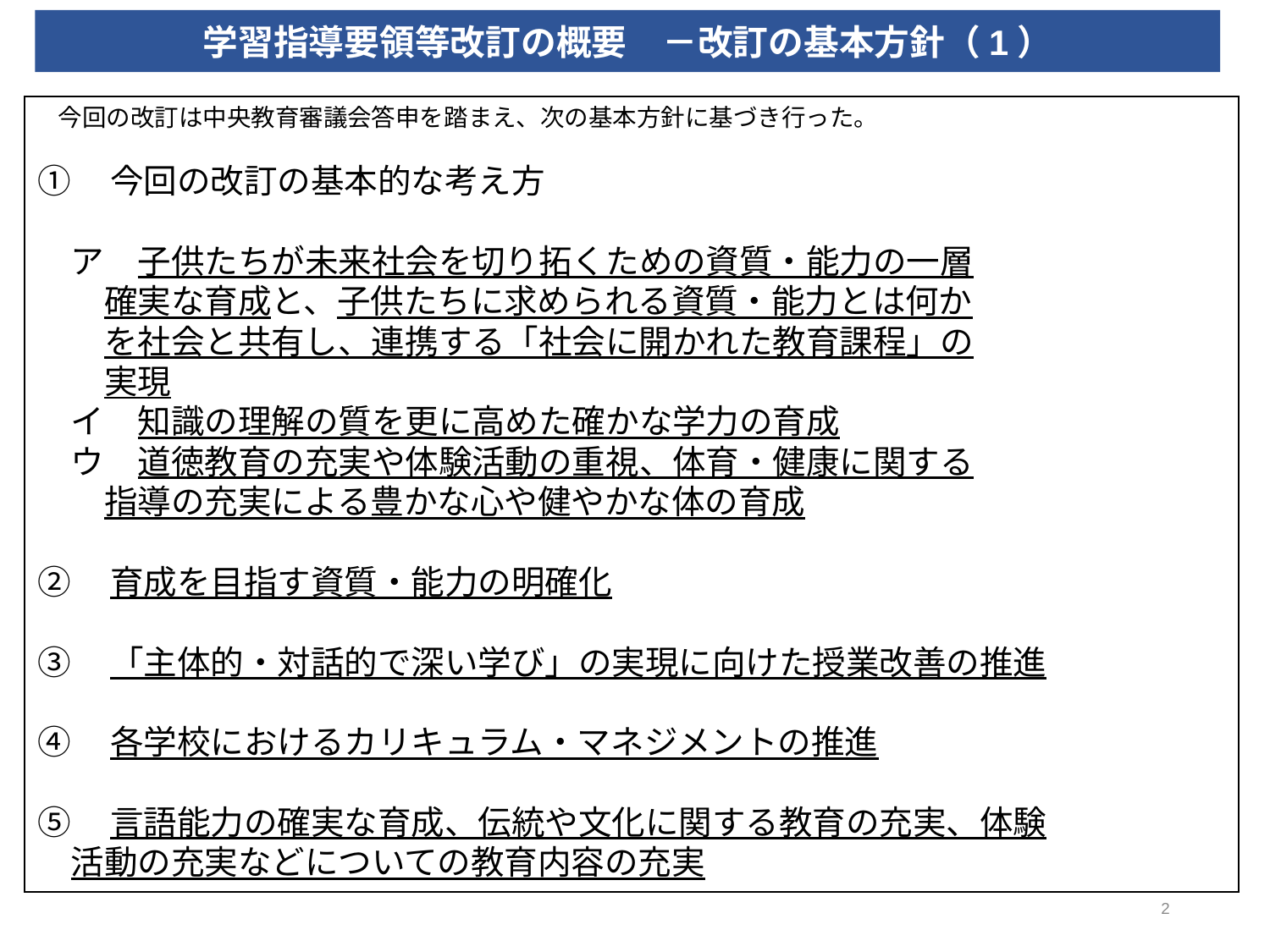

学習指導要領等改訂の概要　－改訂の基本方針（1）
   今回の改訂は中央教育審議会答申を踏まえ、次の基本方針に基づき行った。

①　今回の改訂の基本的な考え方

　ア　子供たちが未来社会を切り拓くための資質・能力の一層
　　確実な育成と、子供たちに求められる資質・能力とは何か
　　を社会と共有し、連携する「社会に開かれた教育課程」の
　　実現
　イ　知識の理解の質を更に高めた確かな学力の育成
　ウ　道徳教育の充実や体験活動の重視、体育・健康に関する
　　指導の充実による豊かな心や健やかな体の育成

②　育成を目指す資質・能力の明確化

③　「主体的・対話的で深い学び」の実現に向けた授業改善の推進

④　各学校におけるカリキュラム・マネジメントの推進

⑤　言語能力の確実な育成、伝統や文化に関する教育の充実、体験
　活動の充実などについての教育内容の充実

2